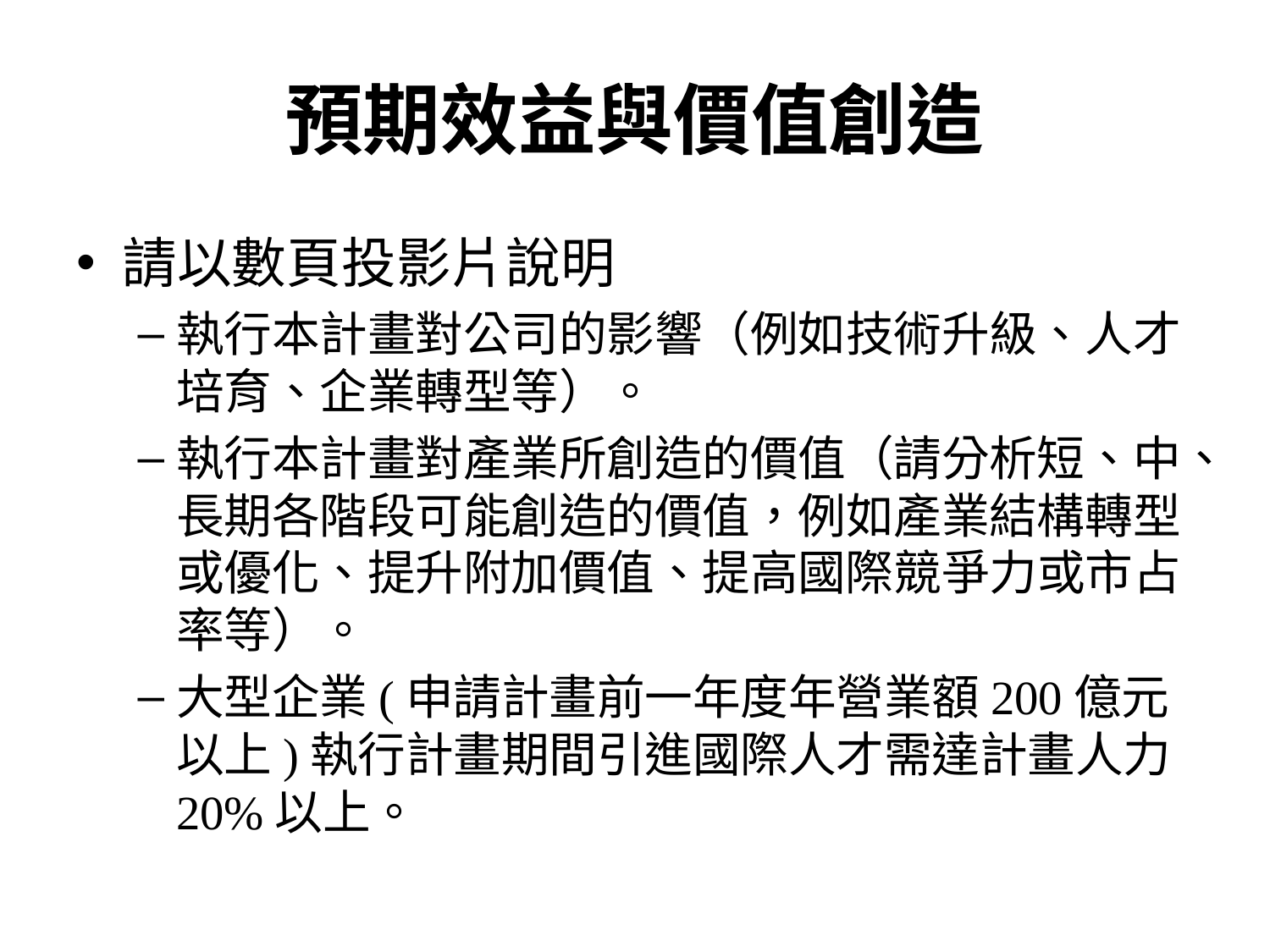

# 預期效益與價值創造
請以數頁投影片說明
執行本計畫對公司的影響（例如技術升級、人才培育、企業轉型等）。
執行本計畫對產業所創造的價值（請分析短、中、長期各階段可能創造的價值，例如產業結構轉型或優化、提升附加價值、提高國際競爭力或市占率等）。
大型企業(申請計畫前一年度年營業額200億元以上)執行計畫期間引進國際人才需達計畫人力20%以上。